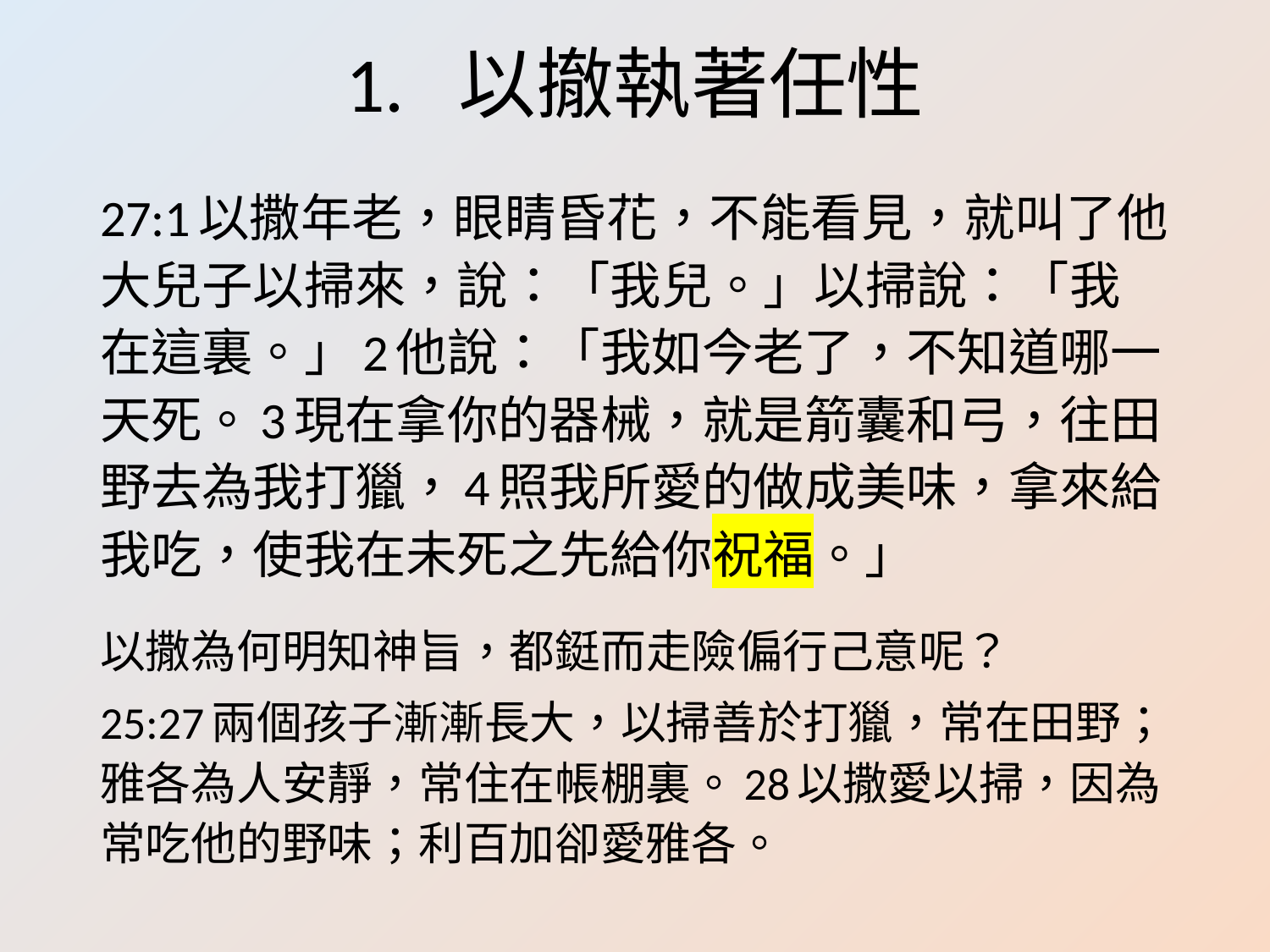

# 1.  以撤執著任性
27:1以撒年老，眼睛昏花，不能看見，就叫了他大兒子以掃來，說：「我兒。」以掃說：「我在這裏。」2他說：「我如今老了，不知道哪一天死。3現在拿你的器械，就是箭囊和弓，往田野去為我打獵，4照我所愛的做成美味，拿來給我吃，使我在未死之先給你祝福。」

以撒為何明知神旨，都鋌而走險偏行己意呢？
25:27兩個孩子漸漸長大，以掃善於打獵，常在田野；雅各為人安靜，常住在帳棚裏。28以撒愛以掃，因為常吃他的野味；利百加卻愛雅各。